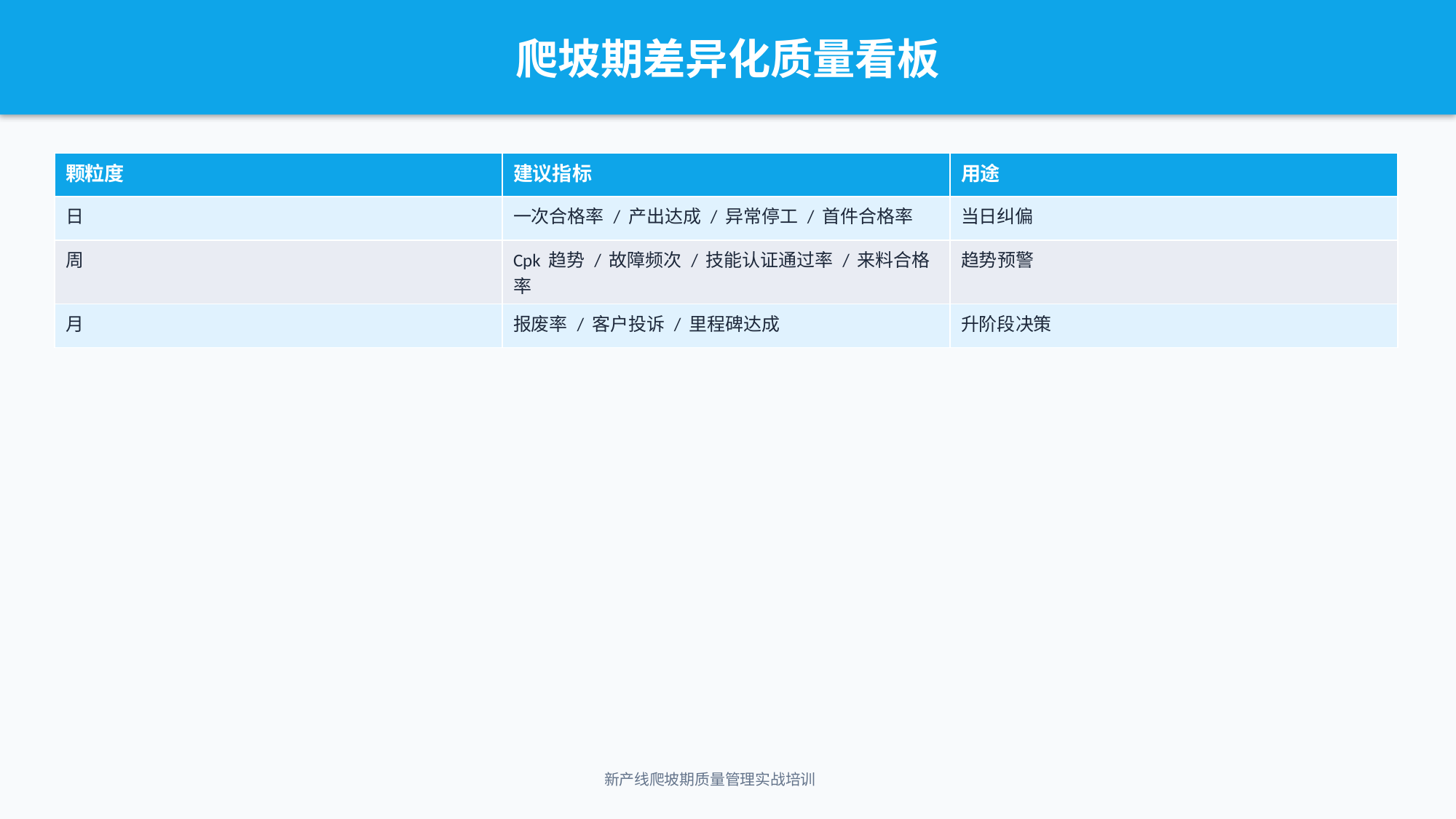

爬坡期差异化质量看板
| 颗粒度 | 建议指标 | 用途 |
| --- | --- | --- |
| 日 | 一次合格率 / 产出达成 / 异常停工 / 首件合格率 | 当日纠偏 |
| 周 | Cpk 趋势 / 故障频次 / 技能认证通过率 / 来料合格率 | 趋势预警 |
| 月 | 报废率 / 客户投诉 / 里程碑达成 | 升阶段决策 |
新产线爬坡期质量管理实战培训